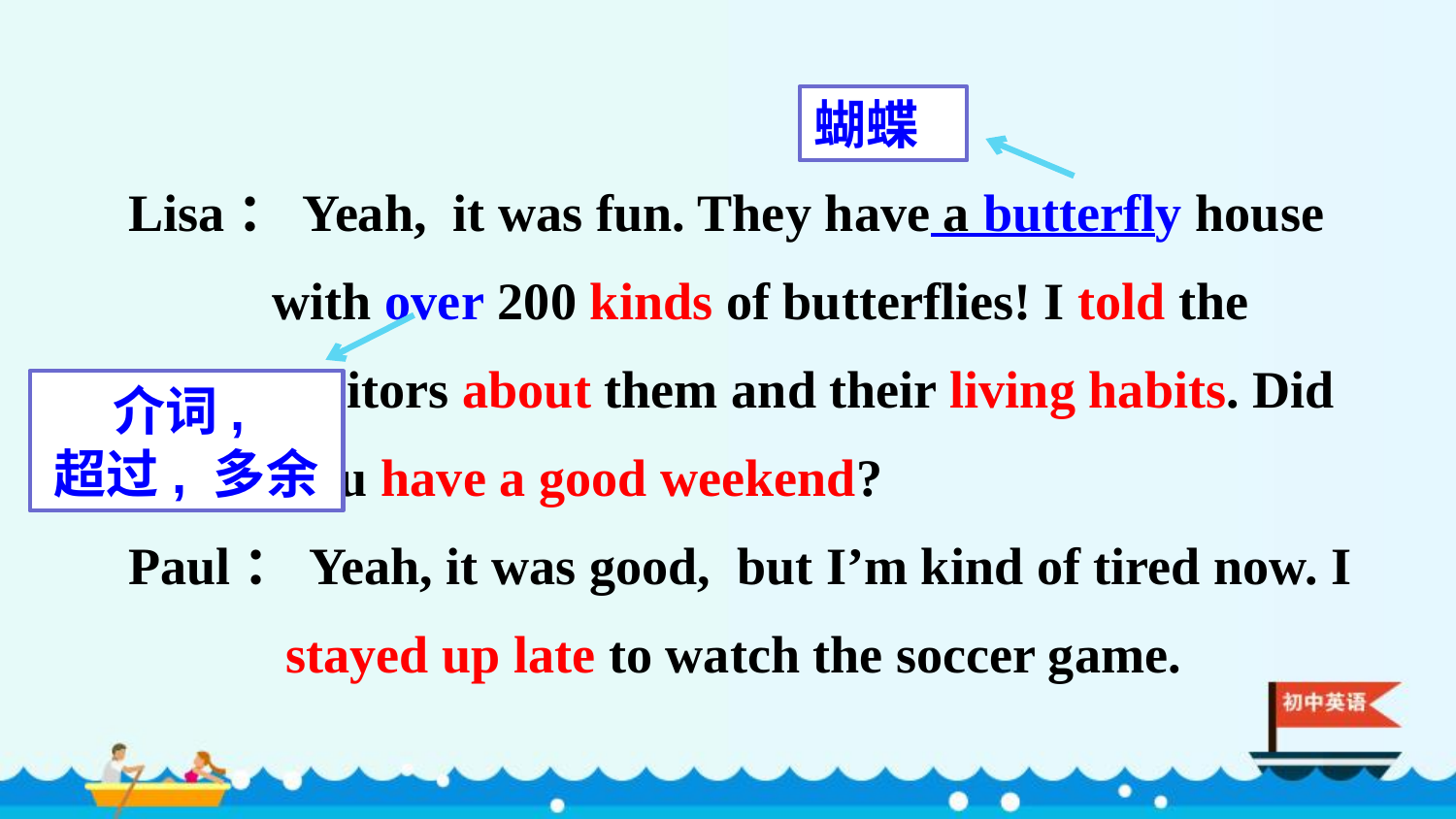

蝴蝶
Lisa：Yeah,  it was fun. They have a butterfly house
           with over 200 kinds of butterflies! I told the
            visitors about them and their living habits. Did
            you have a good weekend?
Paul：Yeah, it was good,  but I’m kind of tired now. I
            stayed up late to watch the soccer game.
介词,
超过, 多余